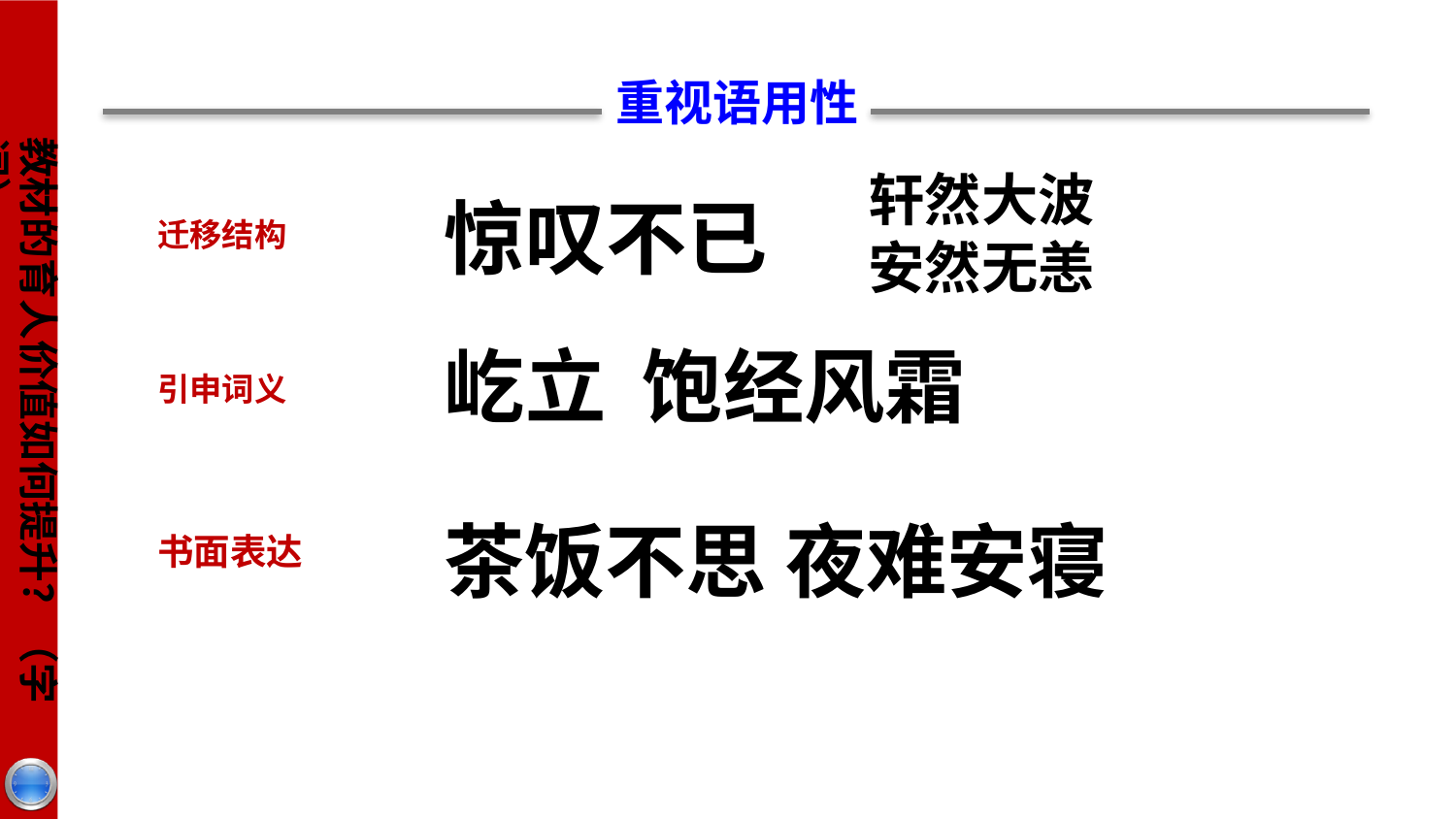

重视语用性
教材的育人价值如何提升？（字词）

轩然大波
安然无恙
迁移结构

引申词义

书面表达
惊叹不已
屹立  饱经风霜
茶饭不思 夜难安寝